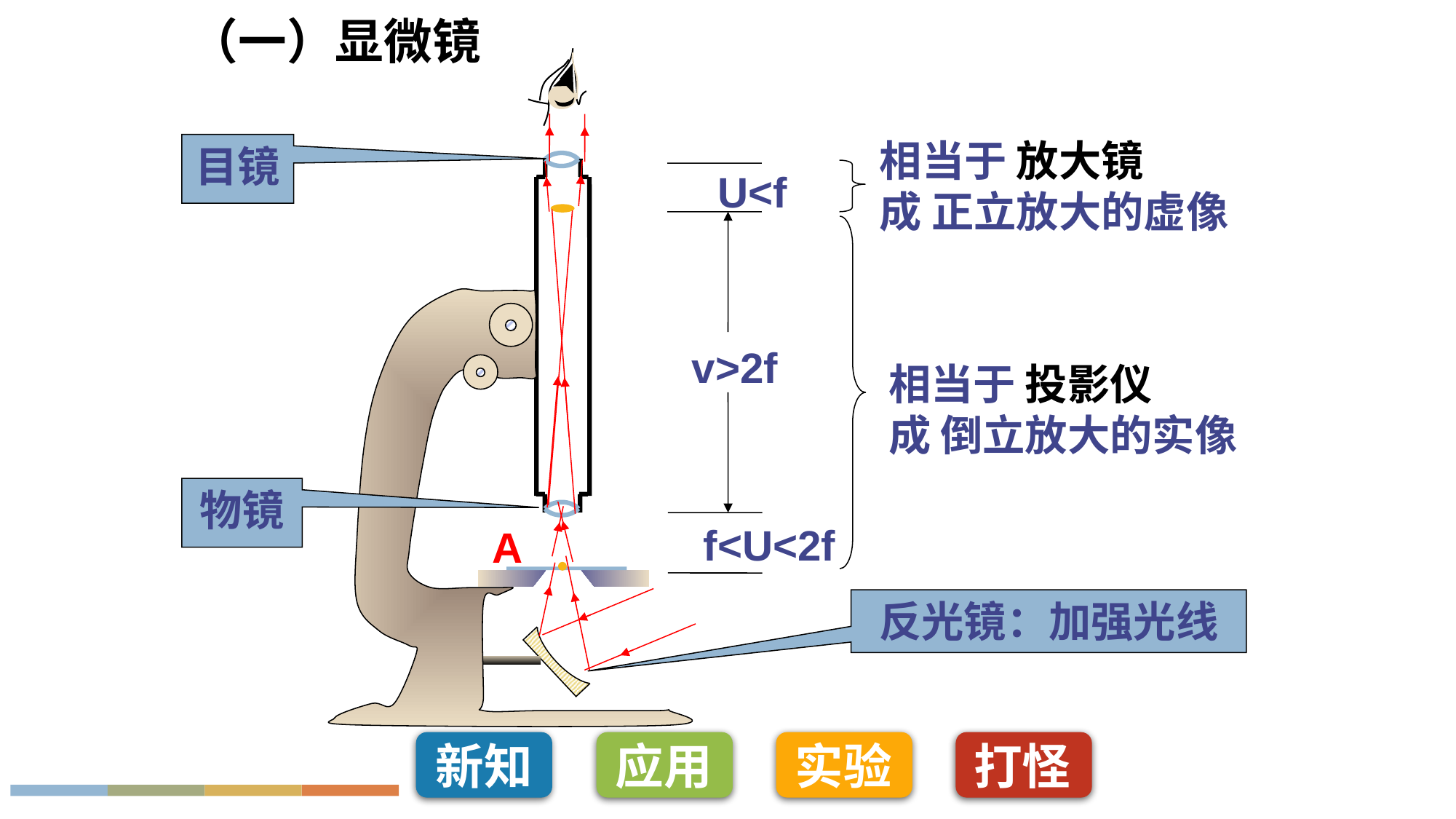

（一）显微镜

相当于 放大镜
成 正立放大的虚像

目镜

U<f

v>2f

相当于 投影仪
成 倒立放大的实像

物镜

f<U<2f
A

反光镜：加强光线